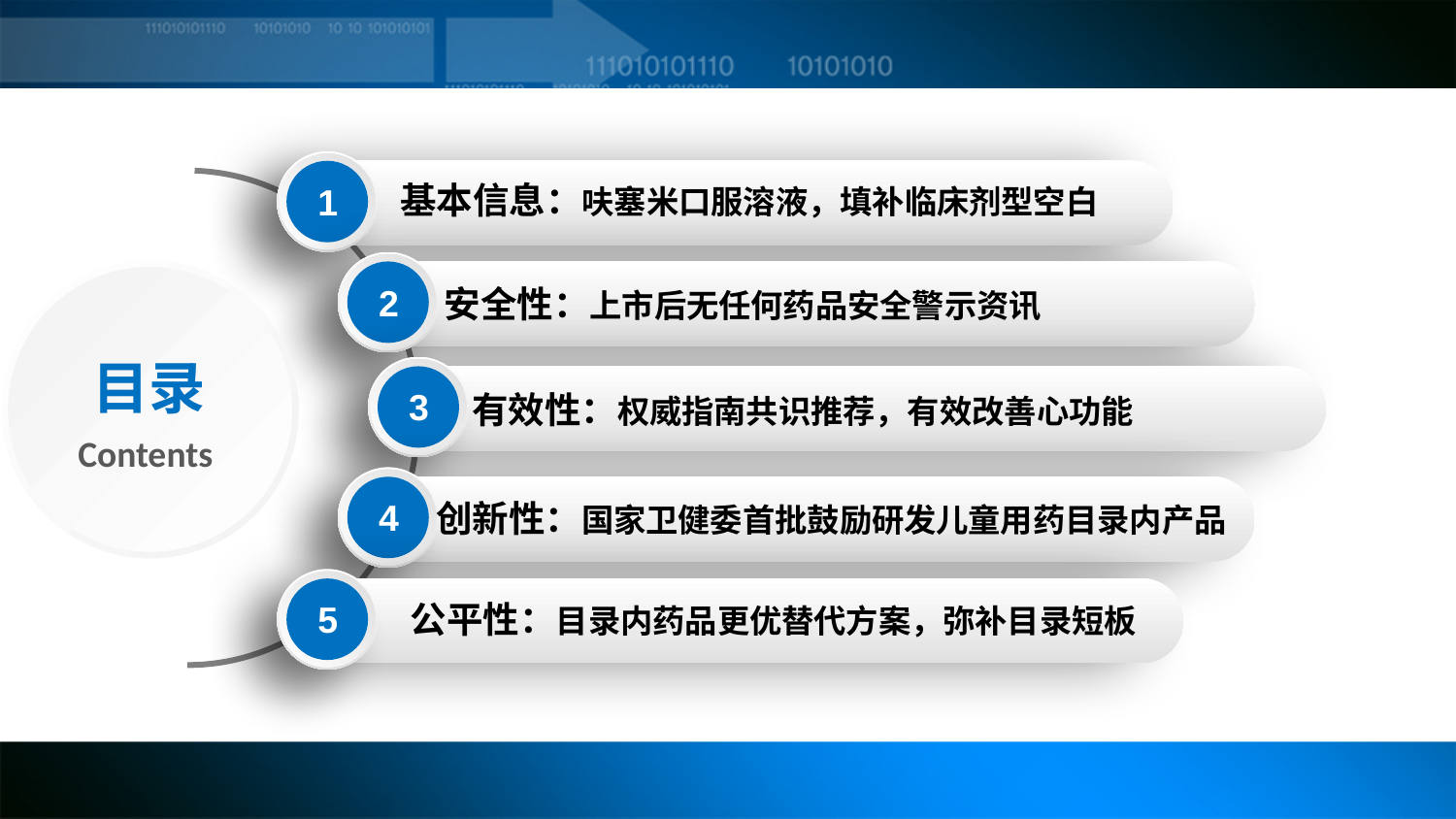

基本信息：呋塞米口服溶液，填补临床剂型空白
1

2
安全性：上市后无任何药品安全警示资讯

目录
Contents

3
有效性：权威指南共识推荐，有效改善心功能

4
创新性：国家卫健委首批鼓励研发儿童用药目录内产品

5
公平性：目录内药品更优替代方案，弥补目录短板